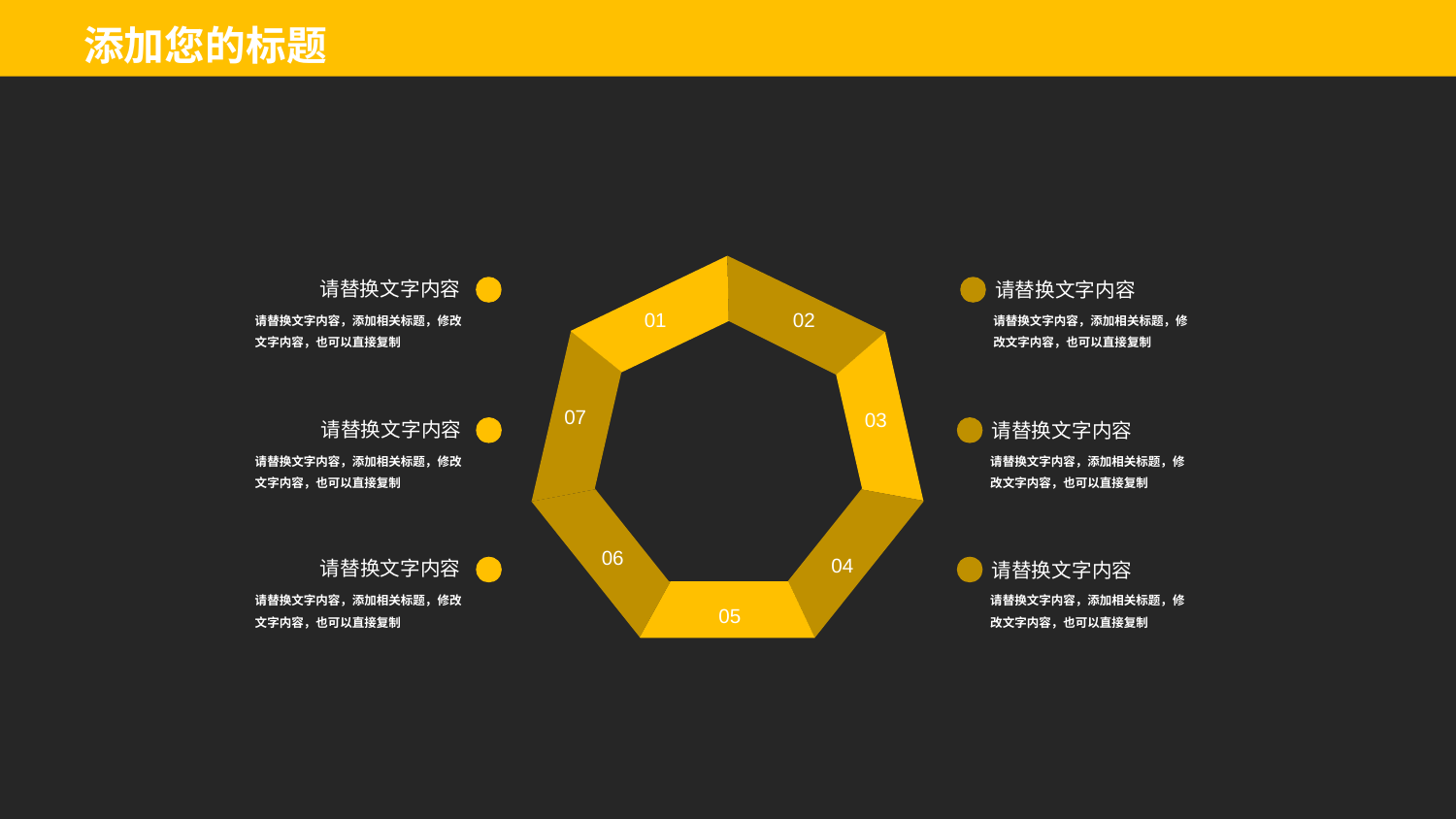

添加您的标题

请替换文字内容
请替换文字内容

02
01
请替换文字内容，添加相关标题，修改文字内容，也可以直接复制
请替换文字内容，添加相关标题，修改文字内容，也可以直接复制
07
03
请替换文字内容
请替换文字内容

请替换文字内容，添加相关标题，修改文字内容，也可以直接复制
请替换文字内容，添加相关标题，修改文字内容，也可以直接复制
06
04
请替换文字内容
请替换文字内容

请替换文字内容，添加相关标题，修改文字内容，也可以直接复制
请替换文字内容，添加相关标题，修改文字内容，也可以直接复制
05